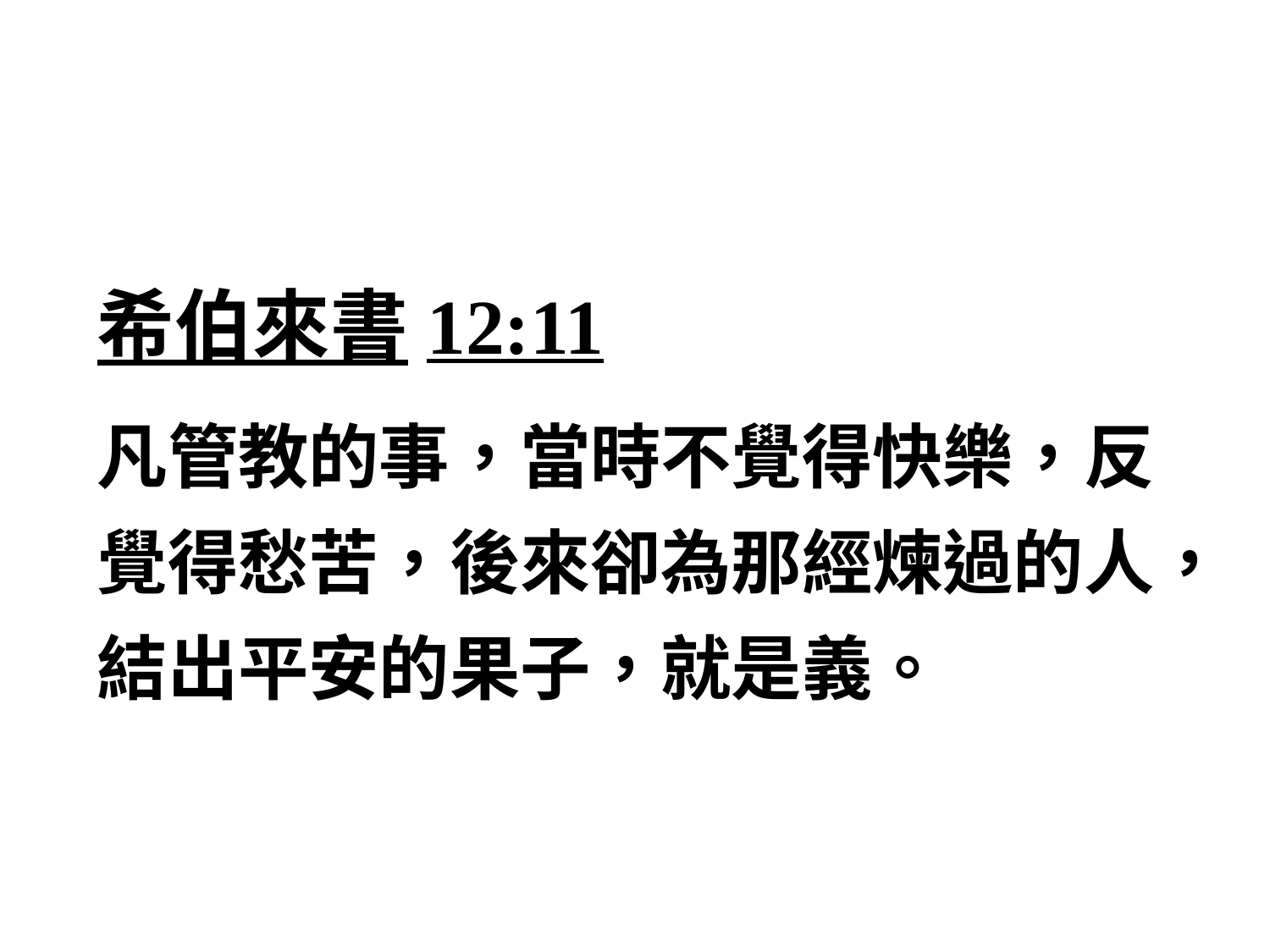

希伯來書12:11

凡管教的事，當時不覺得快樂，反覺得愁苦，後來卻為那經煉過的人，結出平安的果子，就是義。